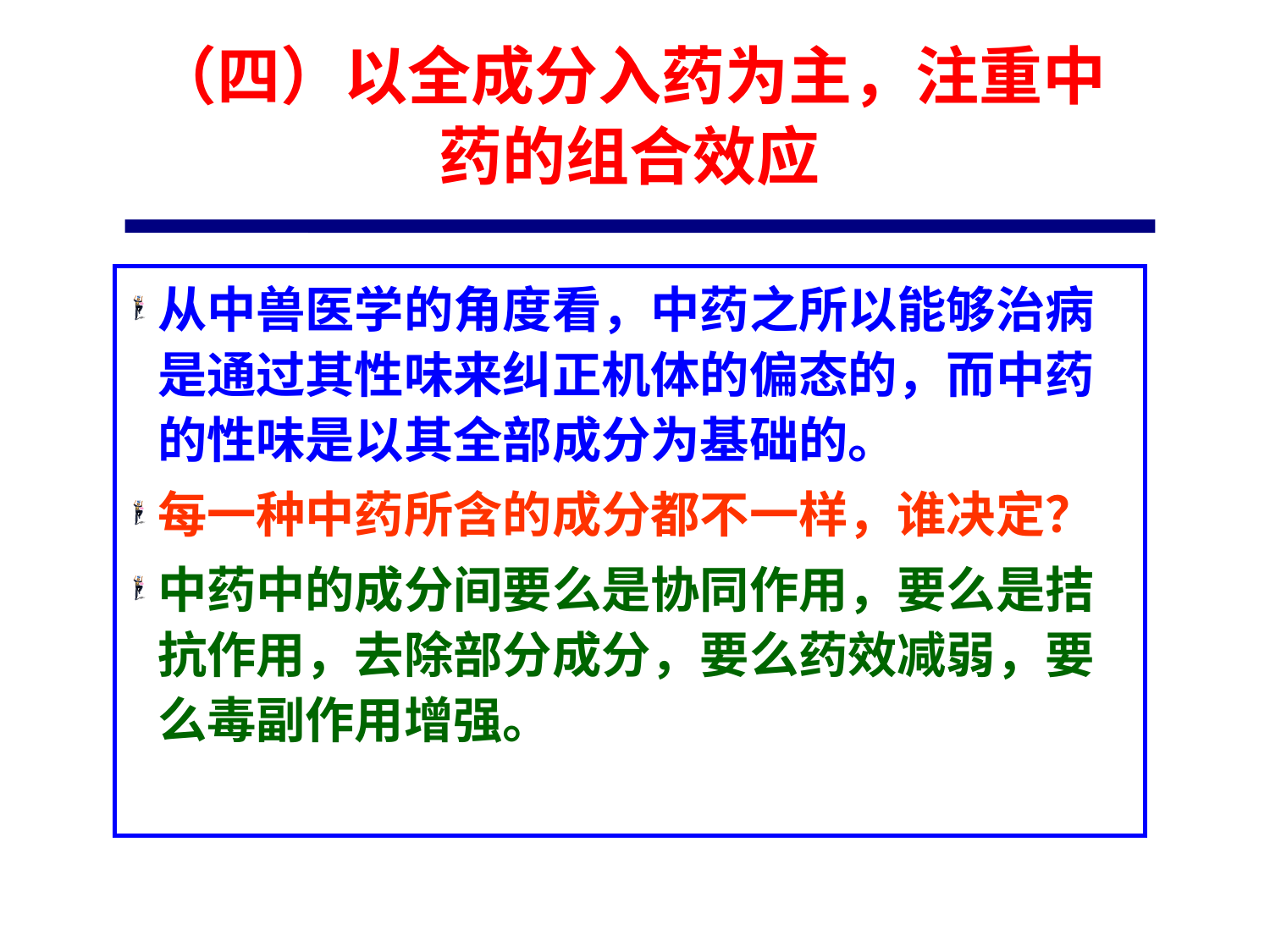

（四）以全成分入药为主，注重中药的组合效应

从中兽医学的角度看，中药之所以能够治病是通过其性味来纠正机体的偏态的，而中药的性味是以其全部成分为基础的。
每一种中药所含的成分都不一样，谁决定？
中药中的成分间要么是协同作用，要么是拮抗作用，去除部分成分，要么药效减弱，要么毒副作用增强。